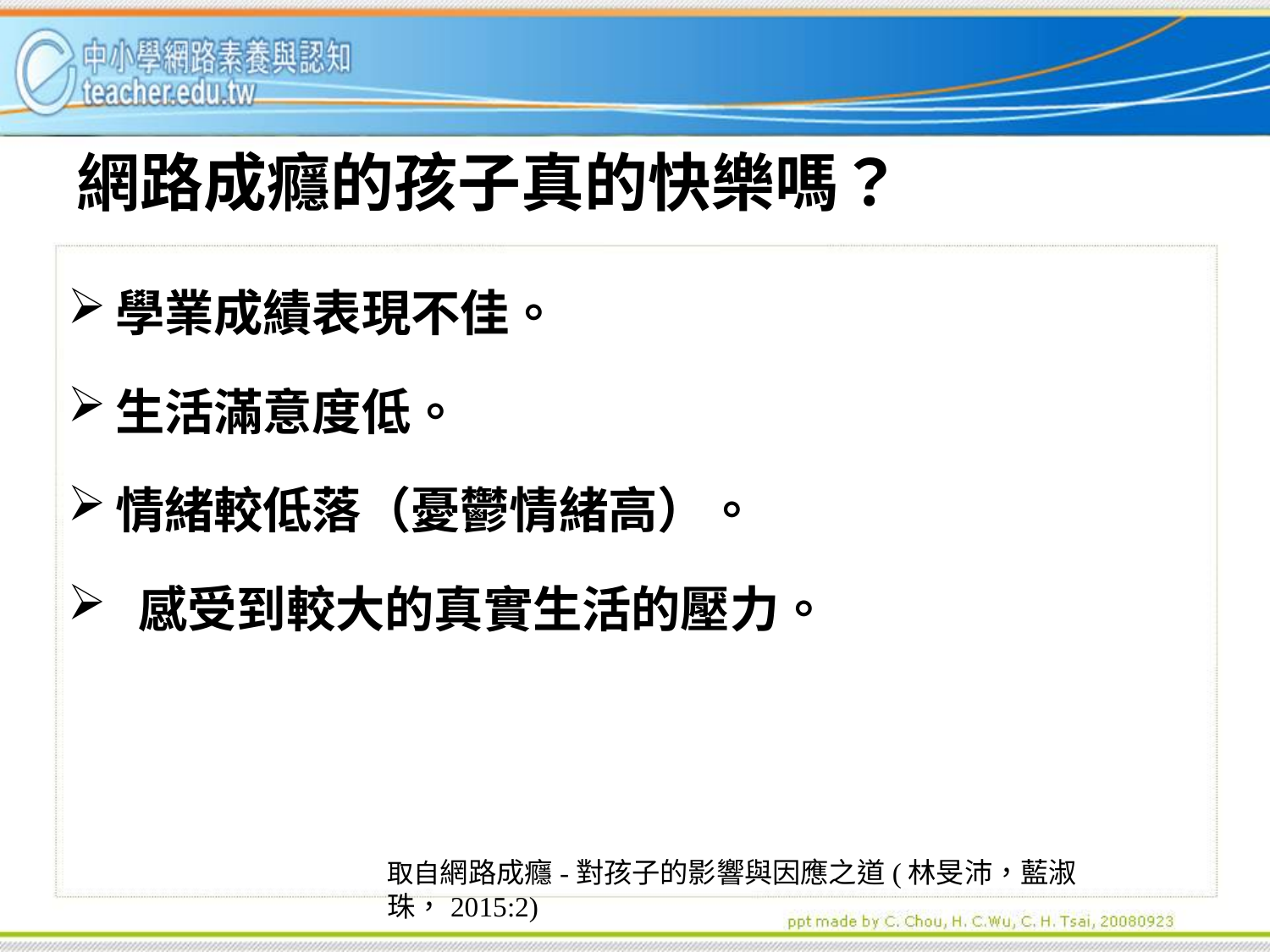

# 網路成癮的孩子真的快樂嗎？
學業成績表現不佳。
生活滿意度低。
情緒較低落（憂鬱情緒高）。
 感受到較大的真實生活的壓力。
取自網路成癮-對孩子的影響與因應之道(林旻沛，藍淑珠，2015:2)